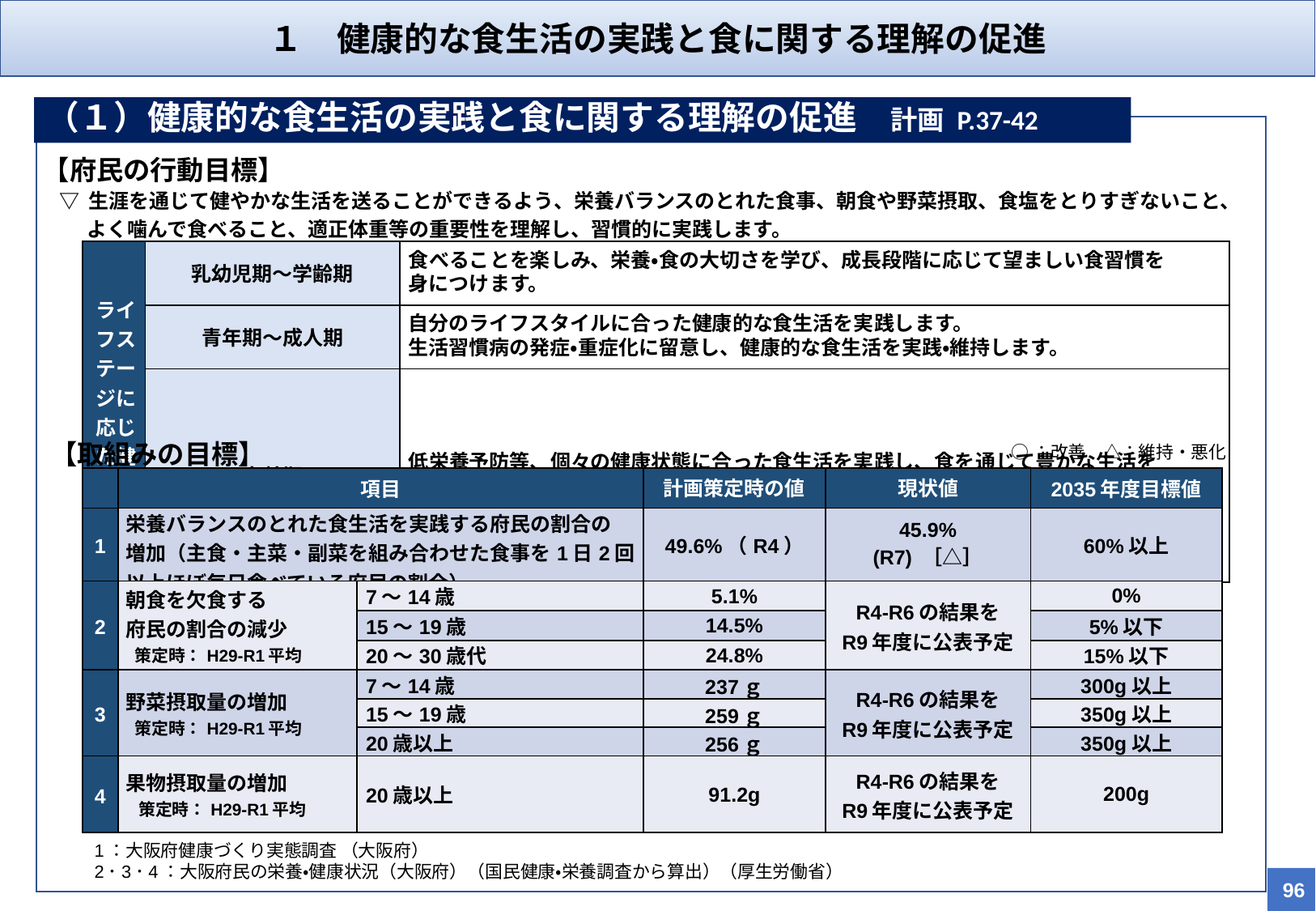

１　健康的な食生活の実践と食に関する理解の促進
（１）健康的な食生活の実践と食に関する理解の促進　計画 P.37-42

【府民の行動目標】
▽ 生涯を通じて健やかな生活を送ることができるよう、栄養バランスのとれた食事、朝食や野菜摂取、食塩をとりすぎないこと、
     よく噛んで食べること、適正体重等の重要性を理解し、習慣的に実践します。
| ライフステージに 応じた健康行動 | 乳幼児期～学齢期 | 食べることを楽しみ、栄養・食の大切さを学び、成長段階に応じて望ましい食習慣を 身につけます。 |
| --- | --- | --- |
|  | 青年期～成人期 | 自分のライフスタイルに合った健康的な食生活を実践します。 生活習慣病の発症・重症化に留意し、健康的な食生活を実践・維持します。 |
|  | 高齢期 | 低栄養予防等、個々の健康状態に合った食生活を実践し、食を通じて豊かな生活を 実現します。 |
【取組みの目標】
○：改善　△：維持・悪化
|  | 項目 |  | 計画策定時の値 | 現状値 | 2035年度目標値 |
| --- | --- | --- | --- | --- | --- |
| 1 | 栄養バランスのとれた食生活を実践する府民の割合の 増加（主食・主菜・副菜を組み合わせた食事を1日2回 以上ほぼ毎日食べている府民の割合） |  | 49.6%（R4） | 45.9% (R7) ［△］ | 60%以上 |
| 2 | 朝食を欠食する 府民の割合の減少 策定時：H29-R1平均 | 7～14歳 | 5.1% | R4-R6の結果を R9年度に公表予定 | 0% |
|  |  | 15～19歳 | 14.5% |  | 5%以下 |
|  |  | 20～30歳代 | 24.8% |  | 15%以下 |
| 3 | 野菜摂取量の増加 策定時：H29-R1平均 | 7～14歳 | 237ｇ | R4-R6の結果を R9年度に公表予定 | 300g以上 |
|  |  | 15～19歳 | 259ｇ |  | 350g以上 |
|  |  | 20歳以上 | 256ｇ |  | 350g以上 |
| 4 | 果物摂取量の増加 策定時：H29-R1平均 | 20歳以上 | 91.2g | R4-R6の結果を R9年度に公表予定 | 200g |
1：大阪府健康づくり実態調査 （大阪府）
2･3･4：大阪府民の栄養・健康状況（大阪府）（国民健康・栄養調査から算出）（厚生労働省）
96